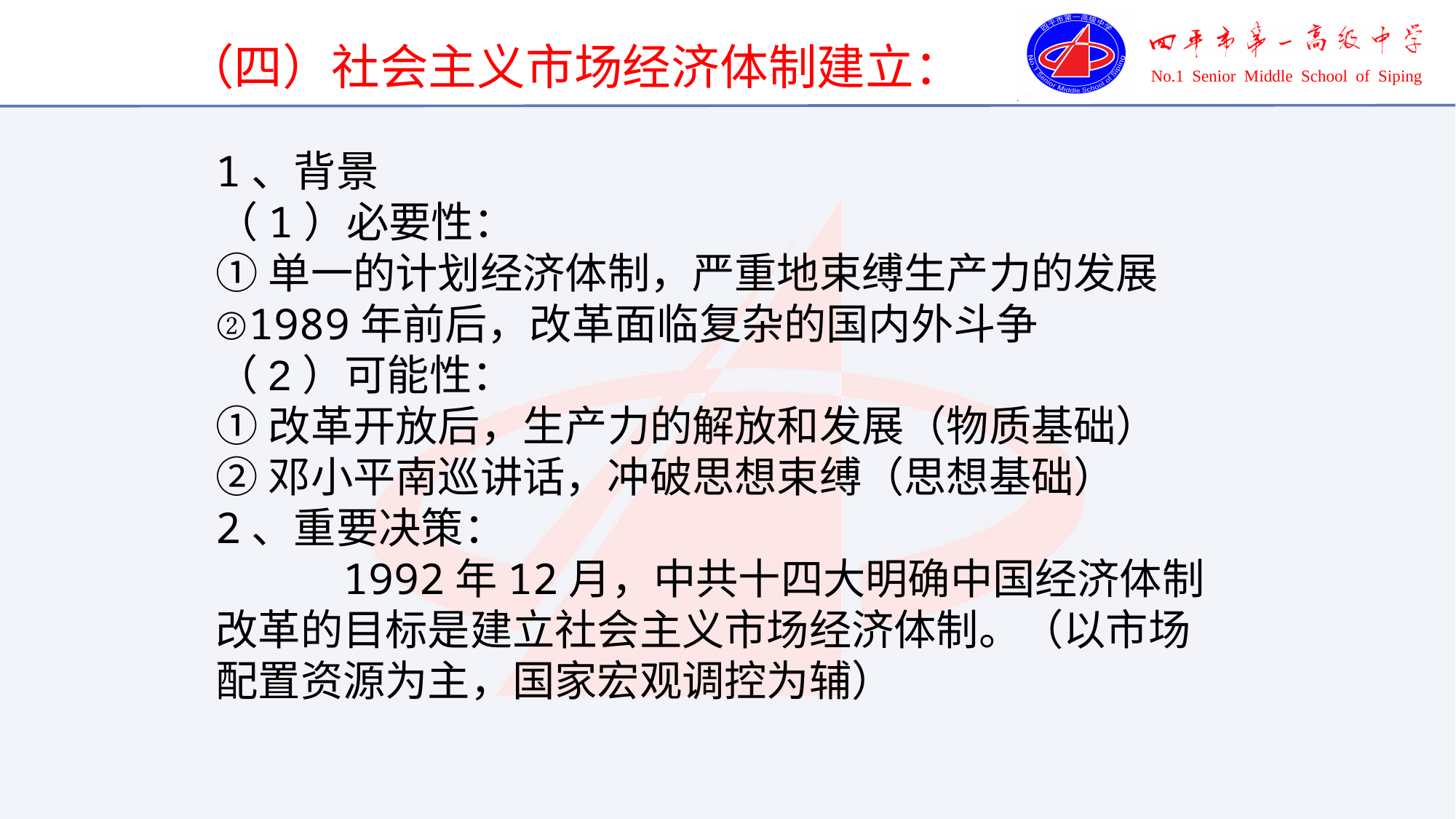

（四）社会主义市场经济体制建立：
1、背景
（1）必要性：
①单一的计划经济体制，严重地束缚生产力的发展
②1989年前后，改革面临复杂的国内外斗争
（2）可能性：
①改革开放后，生产力的解放和发展（物质基础）
②邓小平南巡讲话，冲破思想束缚（思想基础）
2、重要决策：
     1992年12月，中共十四大明确中国经济体制改革的目标是建立社会主义市场经济体制。（以市场配置资源为主，国家宏观调控为辅）